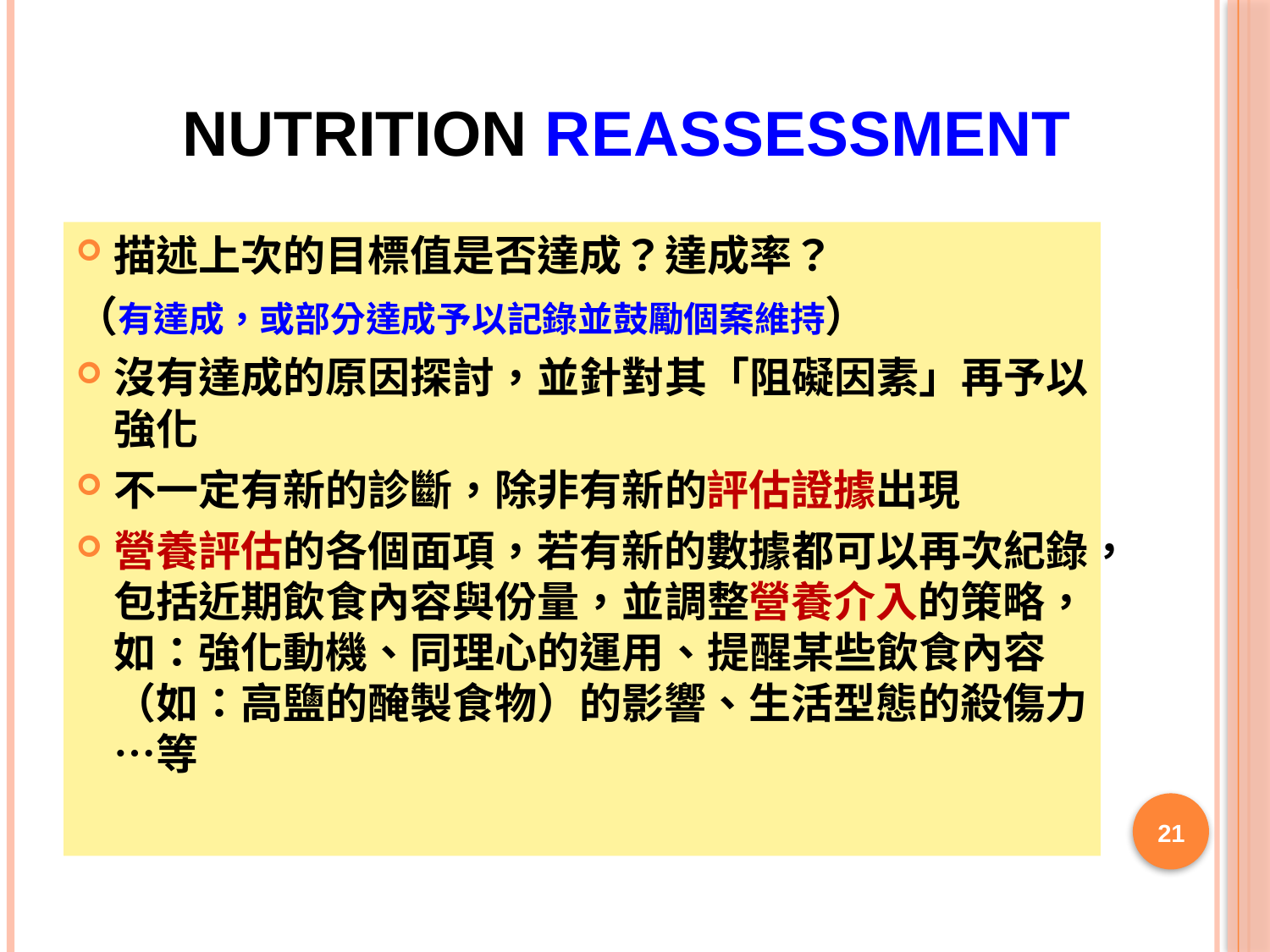

# Nutrition Reassessment
描述上次的目標值是否達成？達成率？
（有達成，或部分達成予以記錄並鼓勵個案維持）
沒有達成的原因探討，並針對其「阻礙因素」再予以強化
不一定有新的診斷，除非有新的評估證據出現
營養評估的各個面項，若有新的數據都可以再次紀錄，包括近期飲食內容與份量，並調整營養介入的策略，如：強化動機、同理心的運用、提醒某些飲食內容（如：高鹽的醃製食物）的影響、生活型態的殺傷力…等
21